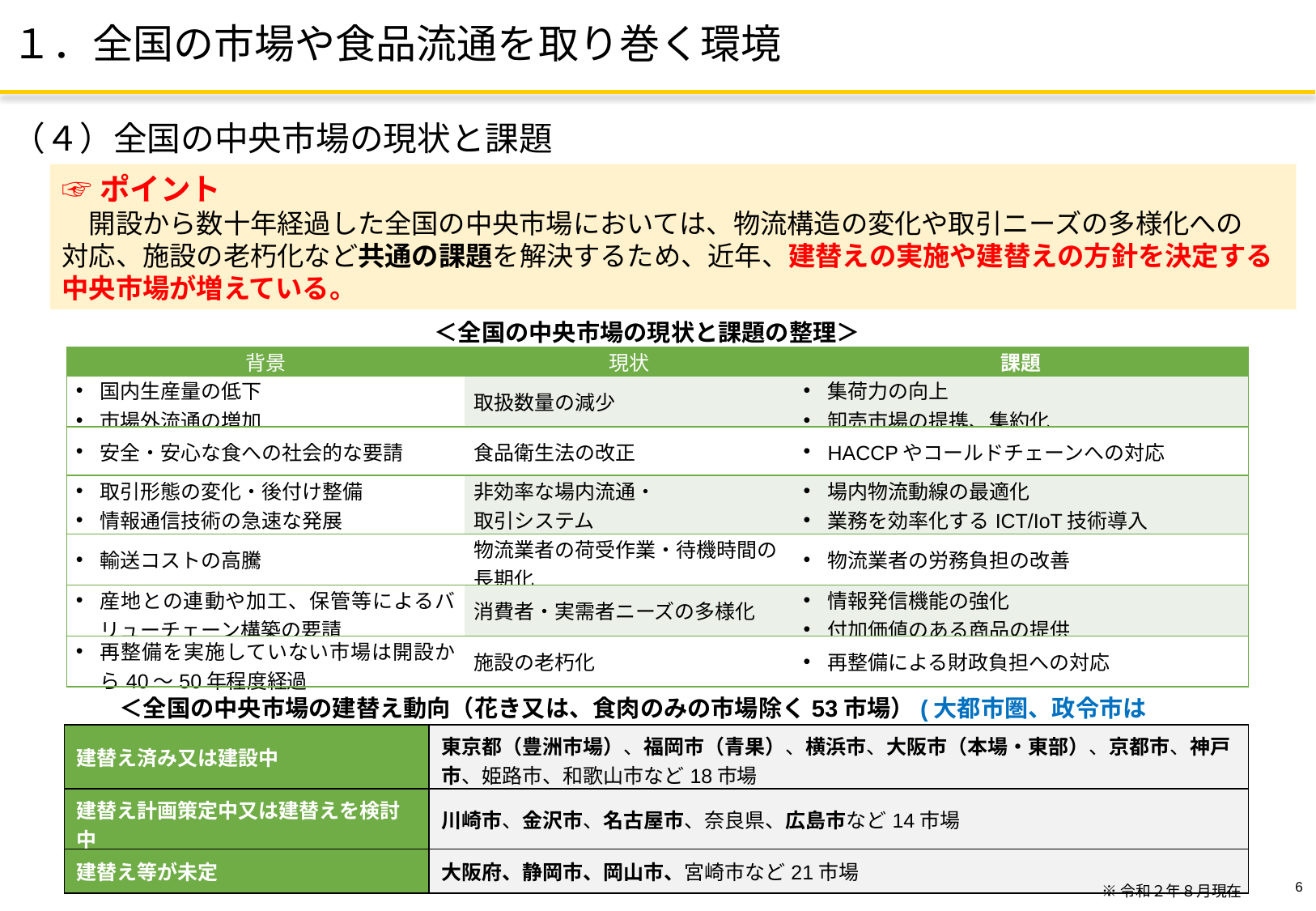

１．全国の市場や食品流通を取り巻く環境
（４）全国の中央市場の現状と課題
☞ポイント
　開設から数十年経過した全国の中央市場においては、物流構造の変化や取引ニーズの多様化への
対応、施設の老朽化など共通の課題を解決するため、近年、建替えの実施や建替えの方針を決定する中央市場が増えている。
＜全国の中央市場の現状と課題の整理＞
| 背景 | 現状 | 課題 |
| --- | --- | --- |
| 国内生産量の低下 市場外流通の増加 | 取扱数量の減少 | 集荷力の向上 卸売市場の提携、集約化 |
| 安全・安心な食への社会的な要請 | 食品衛生法の改正 | HACCPやコールドチェーンへの対応 |
| 取引形態の変化・後付け整備 情報通信技術の急速な発展 | 非効率な場内流通・ 取引システム | 場内物流動線の最適化 業務を効率化するICT/IoT技術導入 |
| 輸送コストの高騰 | 物流業者の荷受作業・待機時間の 長期化 | 物流業者の労務負担の改善 |
| 産地との連動や加工、保管等によるバリューチェーン構築の要請 | 消費者・実需者ニーズの多様化 | 情報発信機能の強化 付加価値のある商品の提供 |
| 再整備を実施していない市場は開設から40～50年程度経過 | 施設の老朽化 | 再整備による財政負担への対応 |
＜全国の中央市場の建替え動向（花き又は、食肉のみの市場除く53市場）(大都市圏、政令市は太字)＞
| 建替え済み又は建設中 | 東京都（豊洲市場）、福岡市（青果）、横浜市、大阪市（本場・東部）、京都市、神戸市、姫路市、和歌山市など18市場 |
| --- | --- |
| 建替え計画策定中又は建替えを検討中 | 川崎市、金沢市、名古屋市、奈良県、広島市など14市場 |
| 建替え等が未定 | 大阪府、静岡市、岡山市、宮崎市など21市場 |
6
※令和２年８月現在